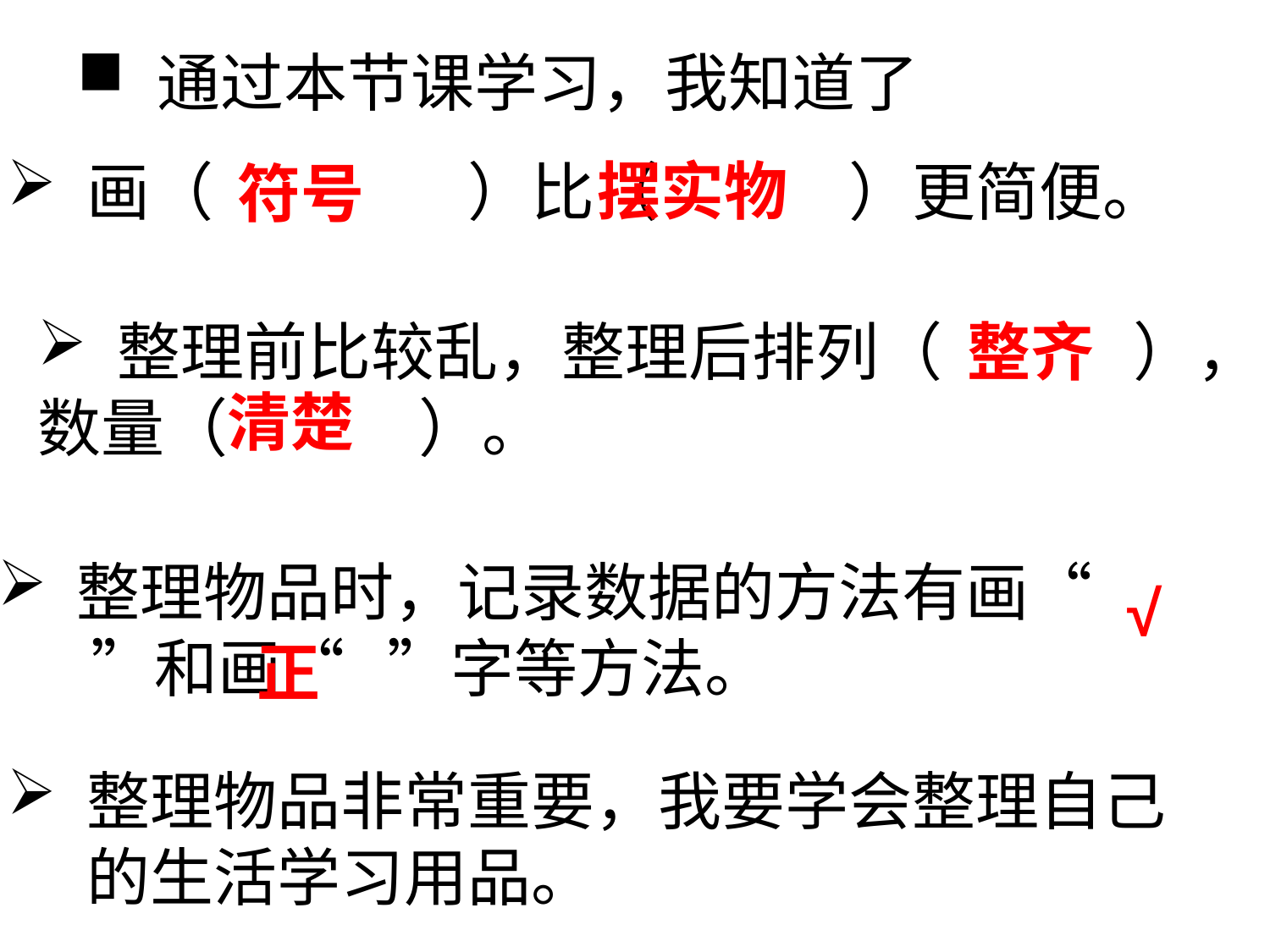

通过本节课学习，我知道了

摆实物
画（		）比（	         ）更简便。

符号
整理前比较乱，整理后排列（		），
数量（		）。

整齐
清楚
整理物品时，记录数据的方法有画“     ”和画“   ”字等方法。

√
正
整理物品非常重要，我要学会整理自己的生活学习用品。